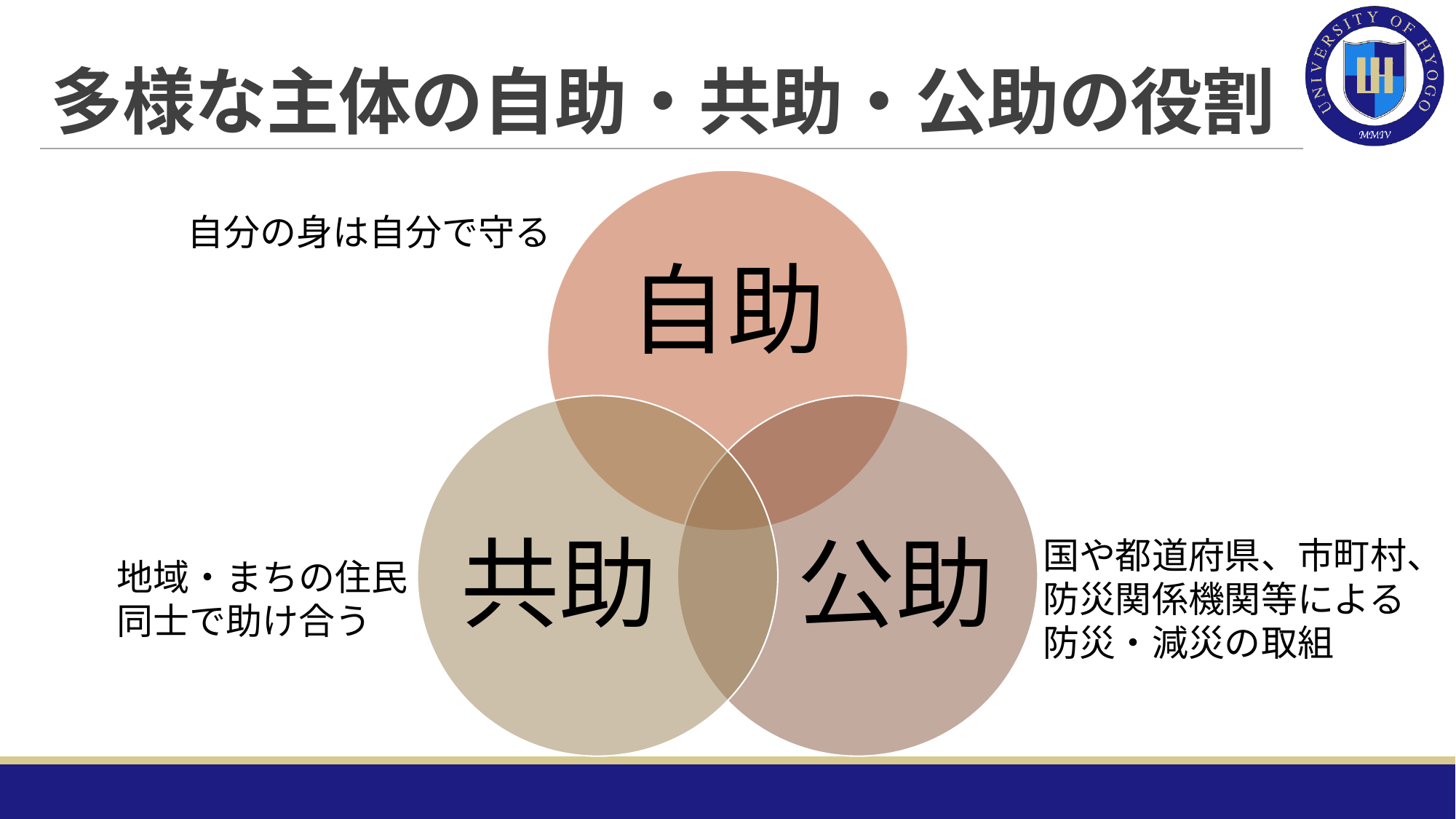

# 多様な主体の自助・共助・公助の役割

自助

共助
公助
自分の身は自分で守る
国や都道府県、市町村、防災関係機関等による防災・減災の取組
地域・まちの住民同士で助け合う